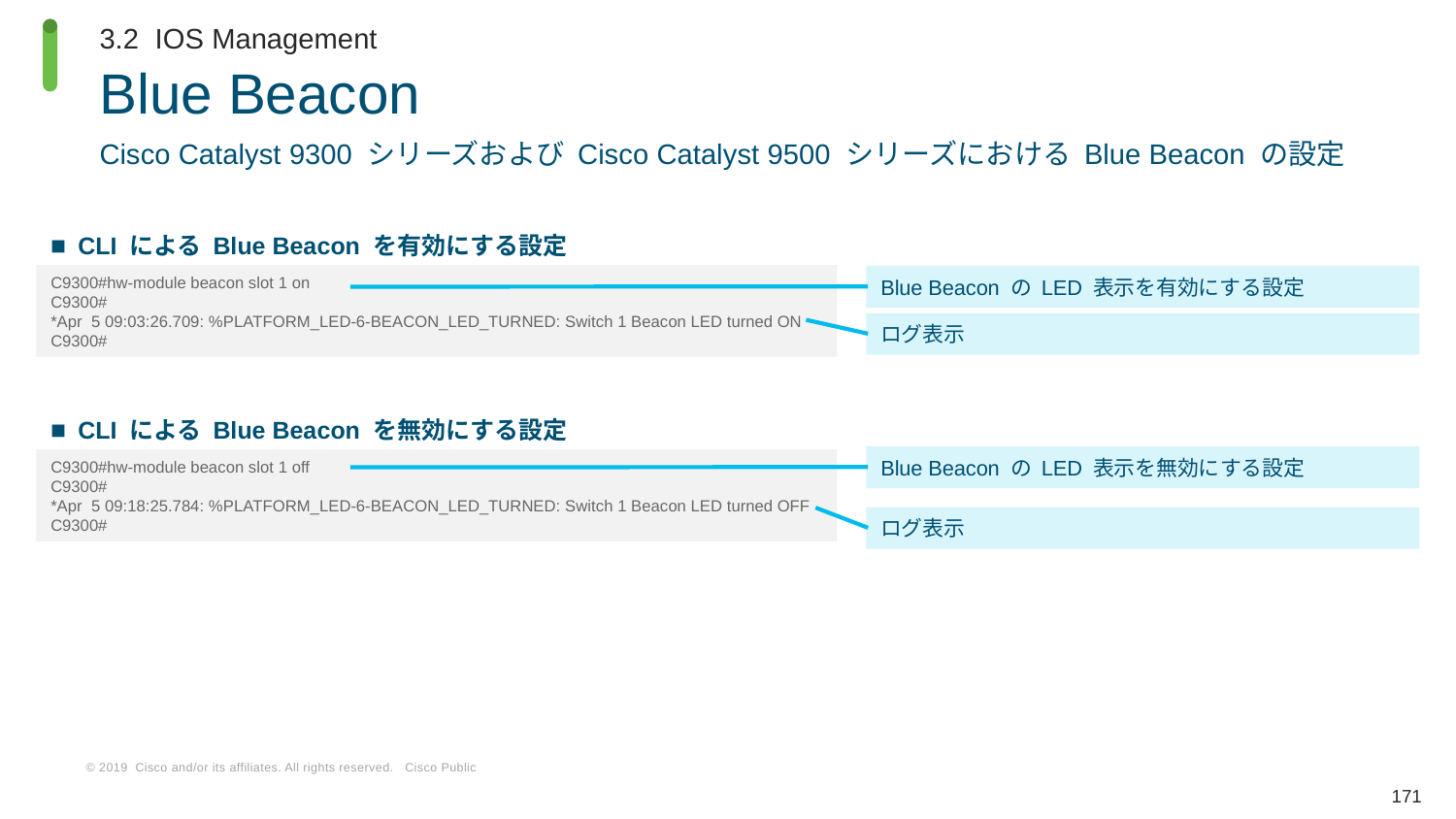

3.2  IOS Management
# Blue Beacon
Cisco Catalyst 9300 シリーズおよび Cisco Catalyst 9500 シリーズにおける Blue Beacon の設定
CLI による Blue Beacon を有効にする設定
C9300#hw-module beacon slot 1 on
C9300#
*Apr  5 09:03:26.709: %PLATFORM_LED-6-BEACON_LED_TURNED: Switch 1 Beacon LED turned ON
C9300#
Blue Beacon の LED 表示を有効にする設定
ログ表示
CLI による Blue Beacon を無効にする設定
Blue Beacon の LED 表示を無効にする設定
C9300#hw-module beacon slot 1 off
C9300#
*Apr  5 09:18:25.784: %PLATFORM_LED-6-BEACON_LED_TURNED: Switch 1 Beacon LED turned OFF
C9300#
ログ表示
171